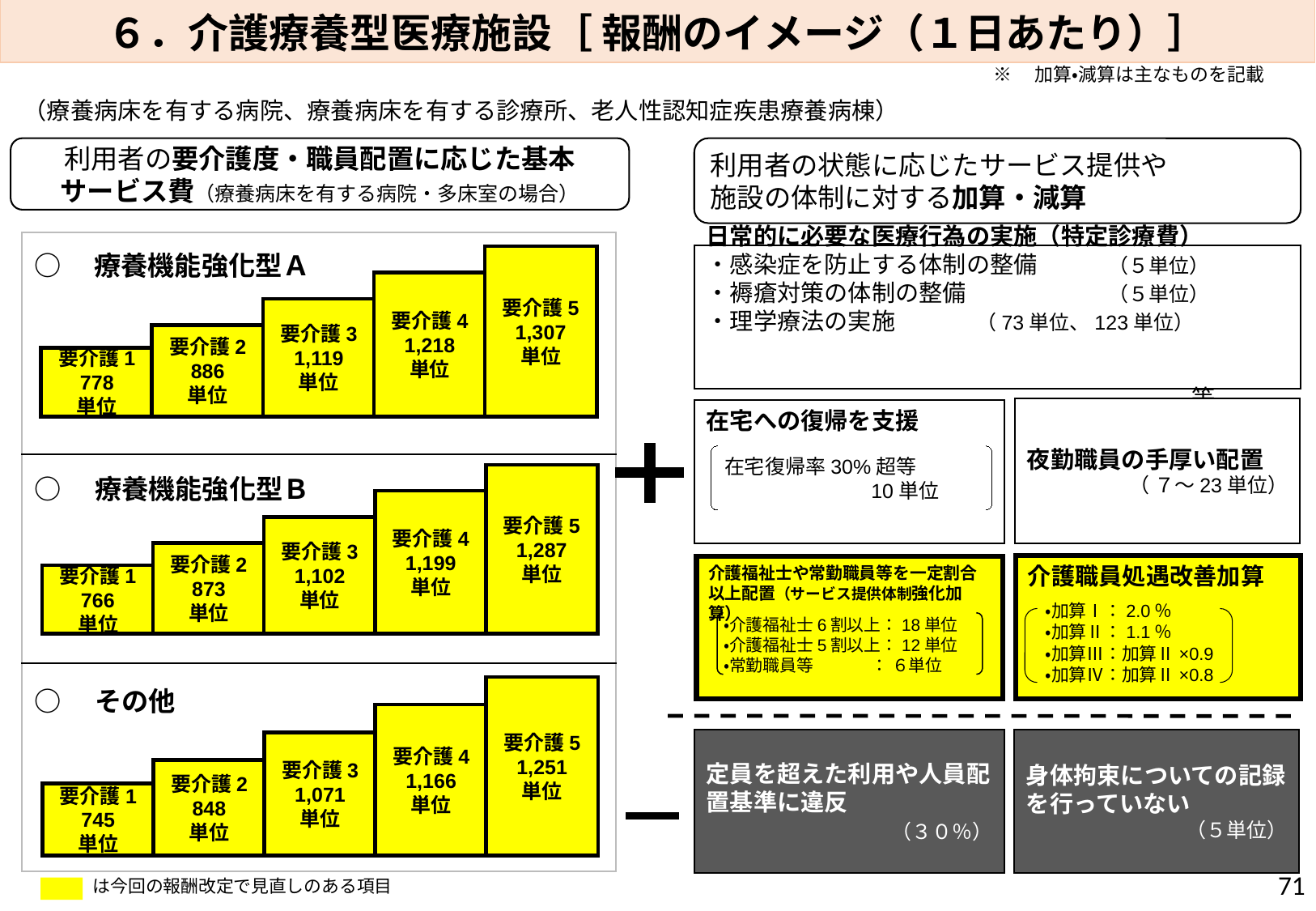

６．介護療養型医療施設［ 報酬のイメージ（１日あたり）］
※　加算・減算は主なものを記載
（療養病床を有する病院、療養病床を有する診療所、老人性認知症疾患療養病棟）
利用者の要介護度・職員配置に応じた基本
サービス費（療養病床を有する病院・多床室の場合）
利用者の状態に応じたサービス提供や
施設の体制に対する加算・減算
|  |
| --- |
|  |
|  |
○　療養機能強化型Ａ
日常的に必要な医療行為の実施（特定診療費）
・感染症を防止する体制の整備　　　（５単位）
・褥瘡対策の体制の整備　　　　　　（５単位）
・理学療法の実施　　 　  （73単位、123単位）
　　　　　　　　　　　　　　　　　　　　　　　　等
要介護5
1,307
単位
要介護4
1,218
単位
要介護3
1,119
単位
要介護2
886
単位
要介護1
778
単位
夜勤職員の手厚い配置
（ ７～23単位）
在宅への復帰を支援

在宅復帰率30%超等
	　10単位
要介護5
1,287
単位
要介護4
1,199
単位
要介護3
1,102
単位
要介護2
873
単位
要介護1
766
単位
○　療養機能強化型Ｂ
介護職員処遇改善加算
　・加算Ⅰ：2.0％
　・加算Ⅱ：1.1％
　・加算Ⅲ：加算Ⅱ×0.9
　・加算Ⅳ：加算Ⅱ×0.8
介護福祉士や常勤職員等を一定割合以上配置（サービス提供体制強化加算）

・介護福祉士6割以上：18単位
・介護福祉士5割以上：12単位
・常勤職員等　　　  ： ６単位
要介護5
1,251
単位
要介護4
1,166
単位
要介護3
1,071
単位
要介護2
848
単位
要介護1
745
単位
○　その他
定員を超えた利用や人員配置基準に違反
　　　（３０％）
身体拘束についての記録を行っていない
（５単位）

71
は今回の報酬改定で見直しのある項目